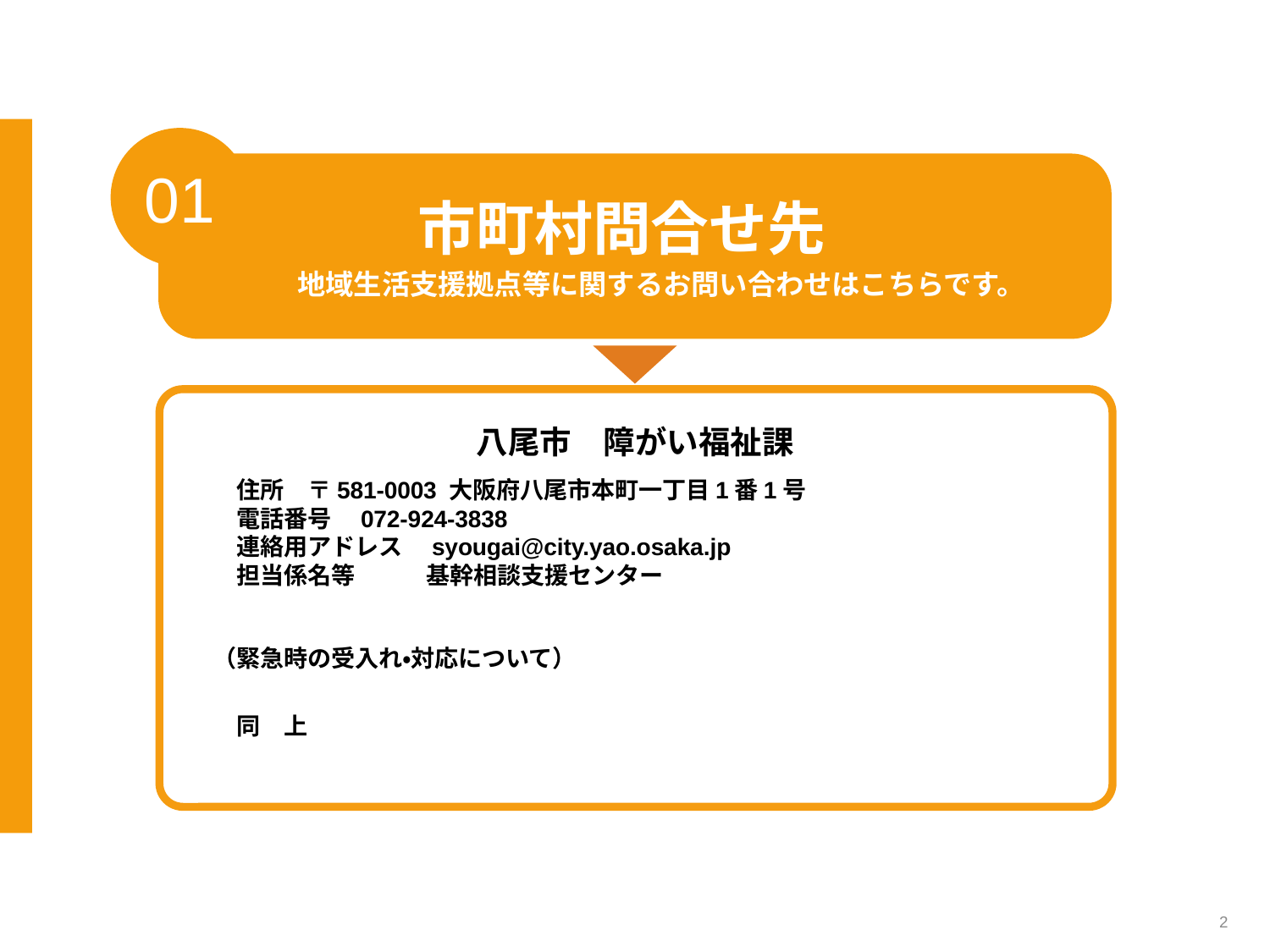

01

市町村問合せ先
地域生活支援拠点等に関するお問い合わせはこちらです。

八尾市　障がい福祉課
　　住所　〒581-0003 大阪府八尾市本町一丁目1番1号
　　電話番号　072-924-3838
　　連絡用アドレス　syougai@city.yao.osaka.jp
　　担当係名等　　　基幹相談支援センター
　（緊急時の受入れ・対応について）

　　同　上
2